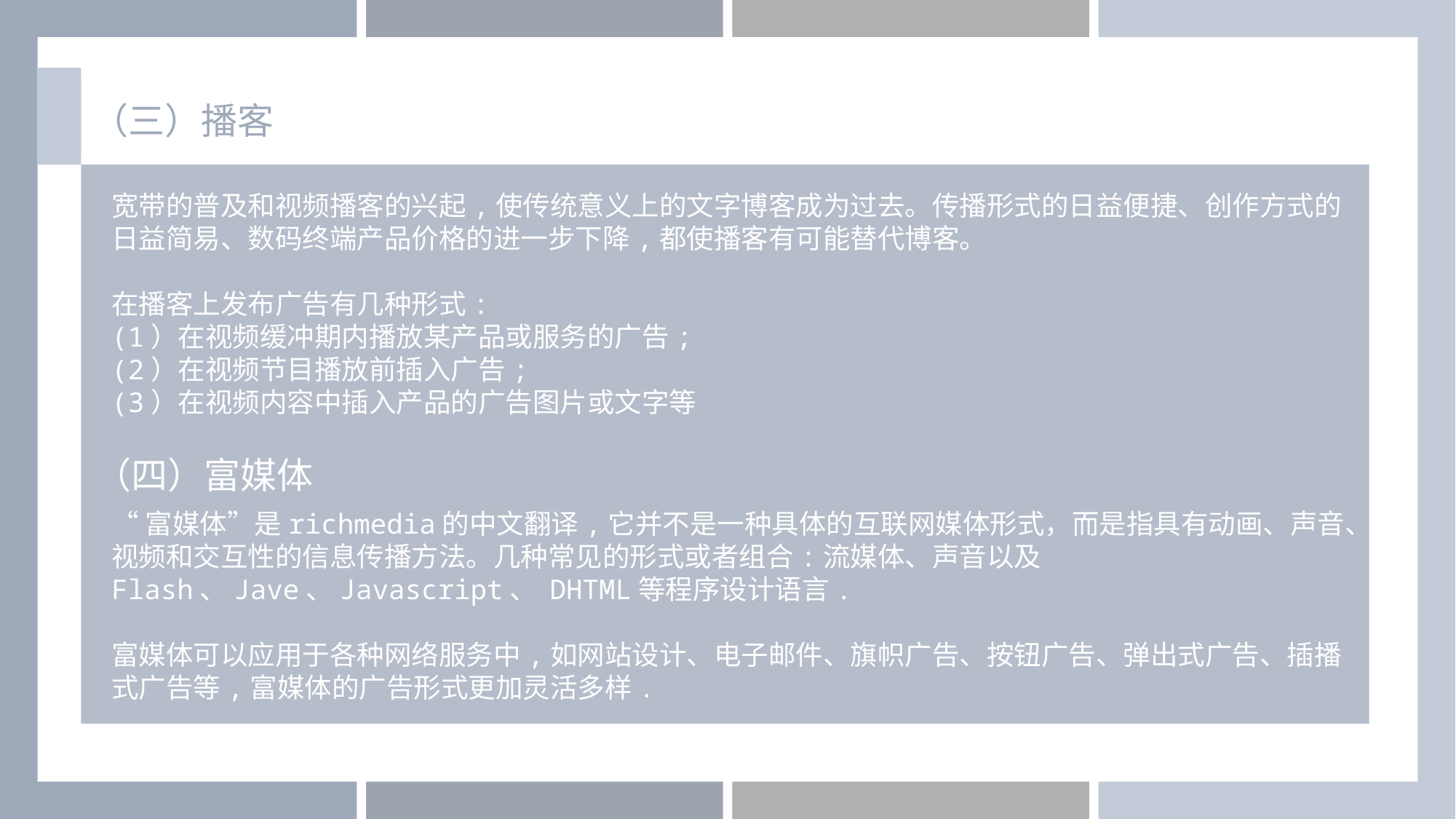

（三）播客

宽带的普及和视频播客的兴起,使传统意义上的文字博客成为过去。传播形式的日益便捷、创作方式的日益简易、数码终端产品价格的进一步下降,都使播客有可能替代博客。

在播客上发布广告有几种形式:
(1）在视频缓冲期内播放某产品或服务的广告;
(2）在视频节目播放前插入广告;
(3）在视频内容中插入产品的广告图片或文字等
（四）富媒体
“富媒体”是richmedia的中文翻译,它并不是一种具体的互联网媒体形式，而是指具有动画、声音、视频和交互性的信息传播方法。几种常见的形式或者组合:流媒体、声音以及 Flash、Jave、Javascript、 DHTML等程序设计语言.

富媒体可以应用于各种网络服务中,如网站设计、电子邮件、旗帜广告、按钮广告、弹出式广告、插播式广告等,富媒体的广告形式更加灵活多样.